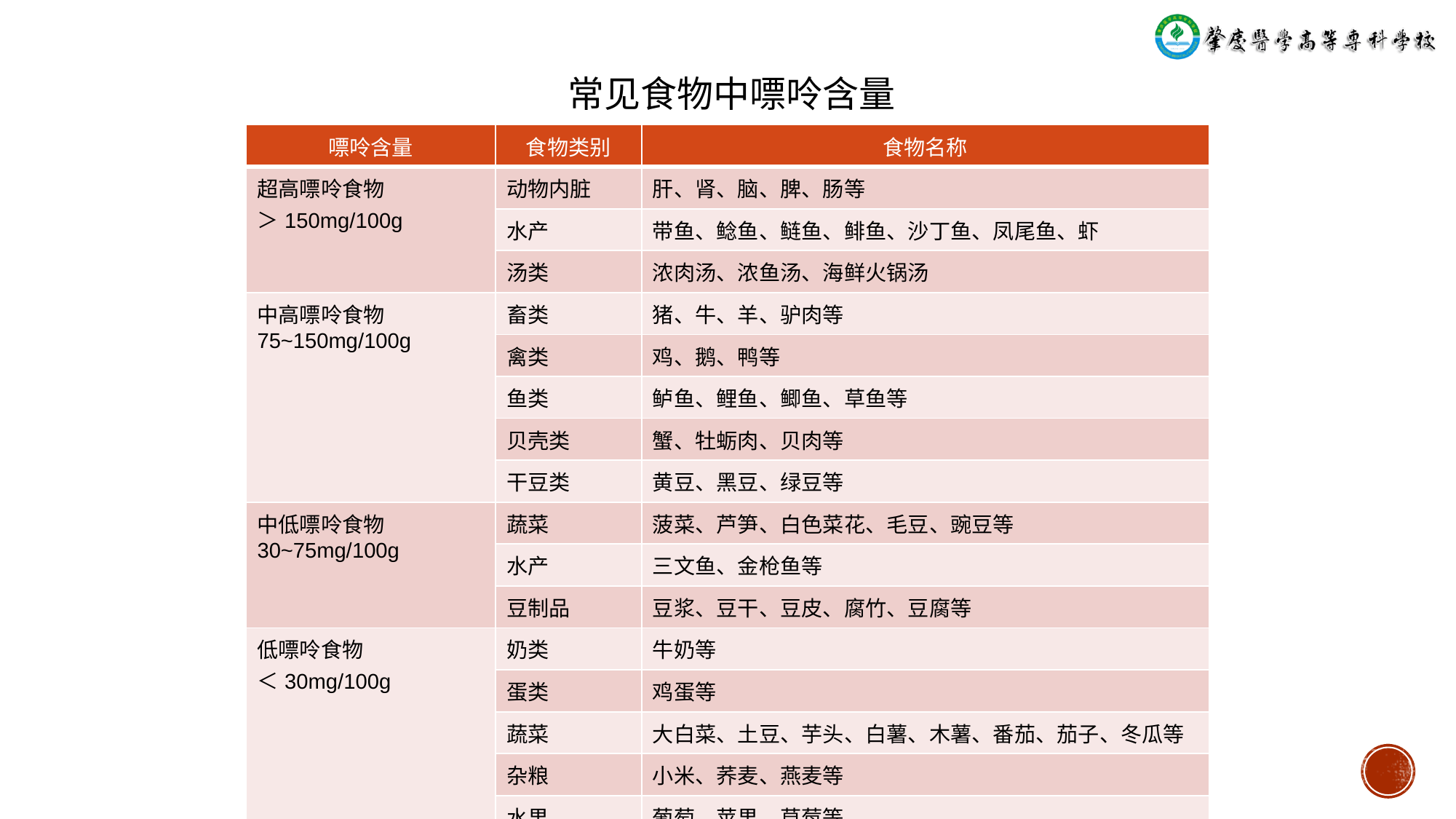

常见食物中嘌呤含量
| 嘌呤含量 | 食物类别 | 食物名称 |
| --- | --- | --- |
| 超高嘌呤食物 ＞150mg/100g | 动物内脏 | 肝、肾、脑、脾、肠等 |
|  | 水产 | 带鱼、鲶鱼、鲢鱼、鲱鱼、沙丁鱼、凤尾鱼、虾 |
|  | 汤类 | 浓肉汤、浓鱼汤、海鲜火锅汤 |
| 中高嘌呤食物 75~150mg/100g | 畜类 | 猪、牛、羊、驴肉等 |
|  | 禽类 | 鸡、鹅、鸭等 |
|  | 鱼类 | 鲈鱼、鲤鱼、鲫鱼、草鱼等 |
|  | 贝壳类 | 蟹、牡蛎肉、贝肉等 |
|  | 干豆类 | 黄豆、黑豆、绿豆等 |
| 中低嘌呤食物 30~75mg/100g | 蔬菜 | 菠菜、芦笋、白色菜花、毛豆、豌豆等 |
|  | 水产 | 三文鱼、金枪鱼等 |
|  | 豆制品 | 豆浆、豆干、豆皮、腐竹、豆腐等 |
| 低嘌呤食物 ＜30mg/100g | 奶类 | 牛奶等 |
|  | 蛋类 | 鸡蛋等 |
|  | 蔬菜 | 大白菜、土豆、芋头、白薯、木薯、番茄、茄子、冬瓜等 |
|  | 杂粮 | 小米、荞麦、燕麦等 |
|  | 水果 | 葡萄、苹果、草莓等 |
|  | 米面 | 米饭、馒头 |